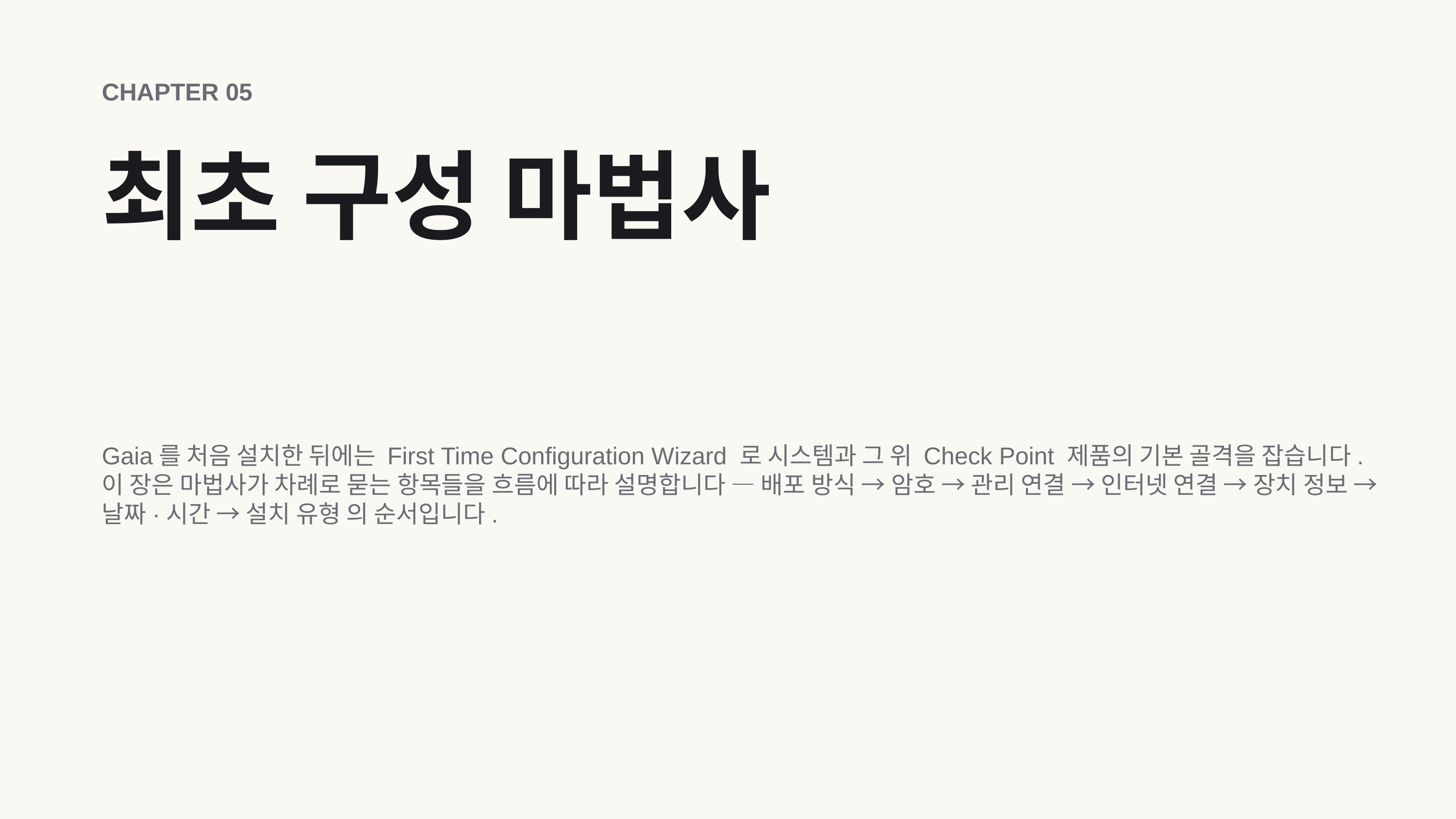

CHAPTER 05
최초 구성 마법사
Gaia를 처음 설치한 뒤에는 First Time Configuration Wizard 로 시스템과 그 위 Check Point 제품의 기본 골격을 잡습니다. 이 장은 마법사가 차례로 묻는 항목들을 흐름에 따라 설명합니다 — 배포 방식 → 암호 → 관리 연결 → 인터넷 연결 → 장치 정보 → 날짜·시간 → 설치 유형 의 순서입니다.